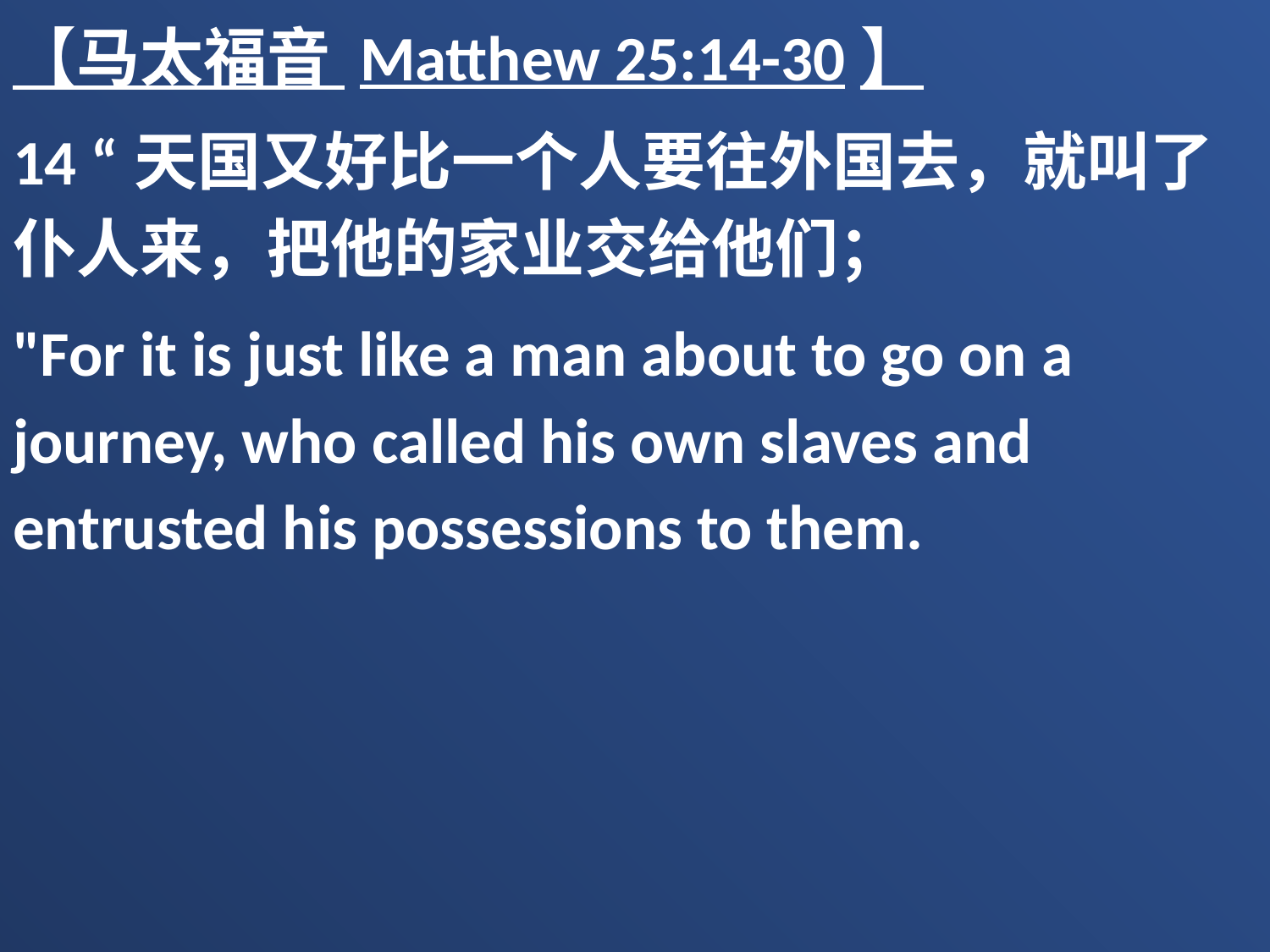

【马太福音 Matthew 25:14-30】
14 “天国又好比一个人要往外国去，就叫了仆人来，把他的家业交给他们；
"For it is just like a man about to go on a journey, who called his own slaves and entrusted his possessions to them.